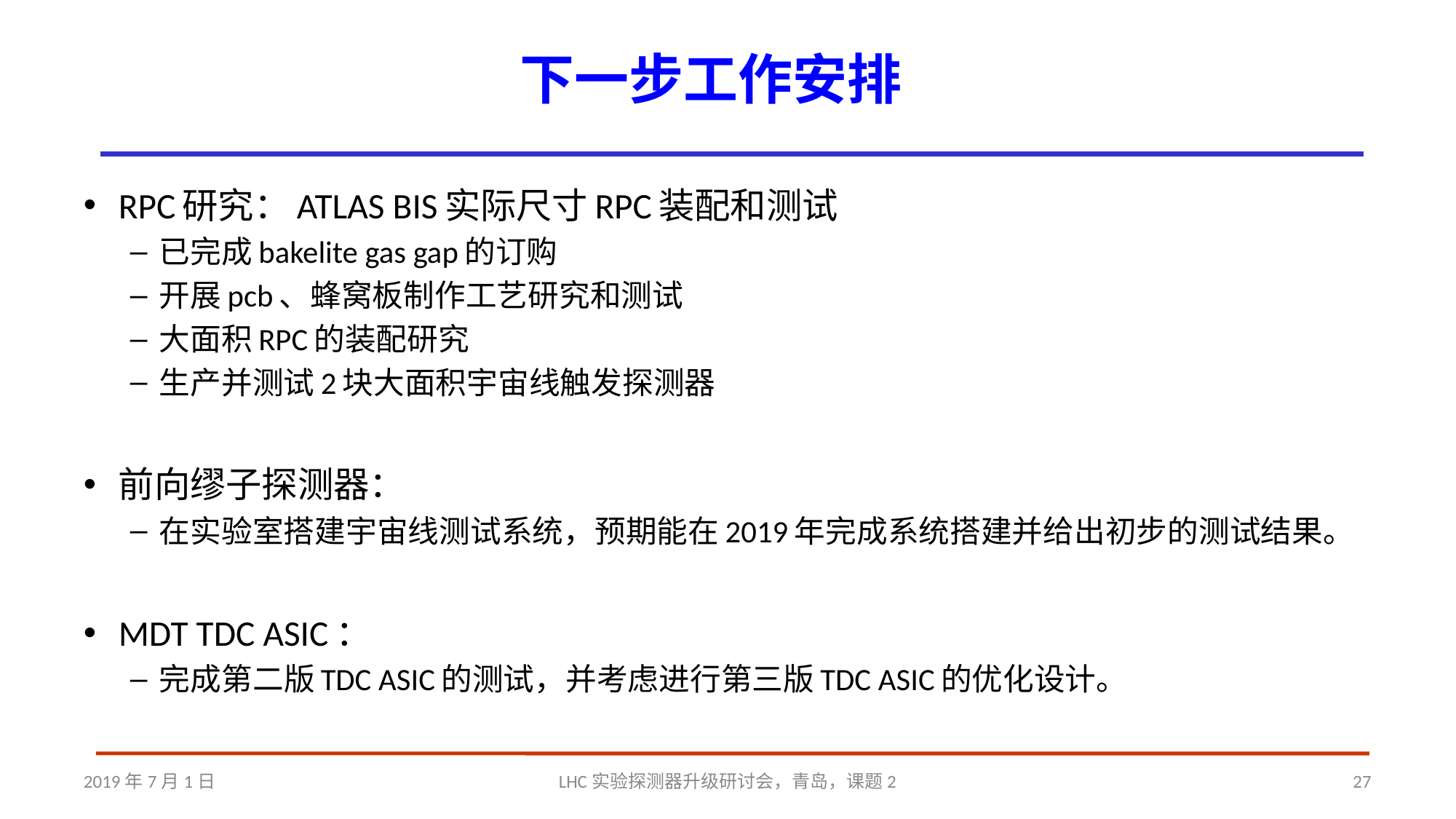

# 下一步工作安排
RPC研究：ATLAS BIS实际尺寸RPC装配和测试
已完成bakelite gas gap的订购
开展pcb、蜂窝板制作工艺研究和测试
大面积RPC的装配研究
生产并测试2块大面积宇宙线触发探测器

前向缪子探测器：
在实验室搭建宇宙线测试系统，预期能在2019年完成系统搭建并给出初步的测试结果。

MDT TDC ASIC：
完成第二版TDC ASIC的测试，并考虑进行第三版TDC ASIC的优化设计。
2019年7月1日
LHC实验探测器升级研讨会，青岛，课题2
27